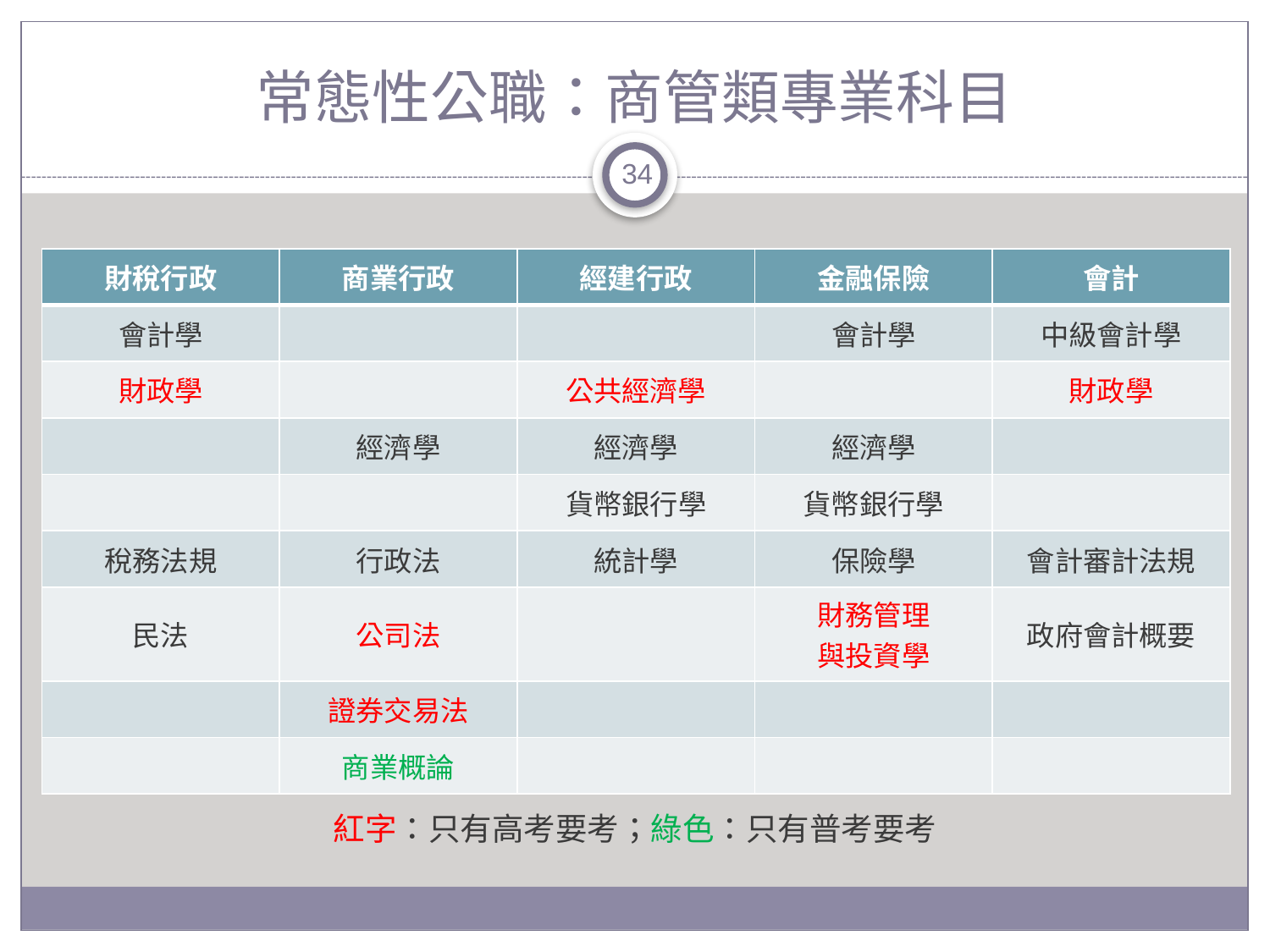

# 常態性公職：商管類專業科目
34
| 財稅行政 | 商業行政 | 經建行政 | 金融保險 | 會計 |
| --- | --- | --- | --- | --- |
| 會計學 |  |  | 會計學 | 中級會計學 |
| 財政學 |  | 公共經濟學 |  | 財政學 |
|  | 經濟學 | 經濟學 | 經濟學 |  |
|  |  | 貨幣銀行學 | 貨幣銀行學 |  |
| 稅務法規 | 行政法 | 統計學 | 保險學 | 會計審計法規 |
| 民法 | 公司法 |  | 財務管理 與投資學 | 政府會計概要 |
|  | 證券交易法 |  |  |  |
|  | 商業概論 |  |  |  |
紅字：只有高考要考；綠色：只有普考要考